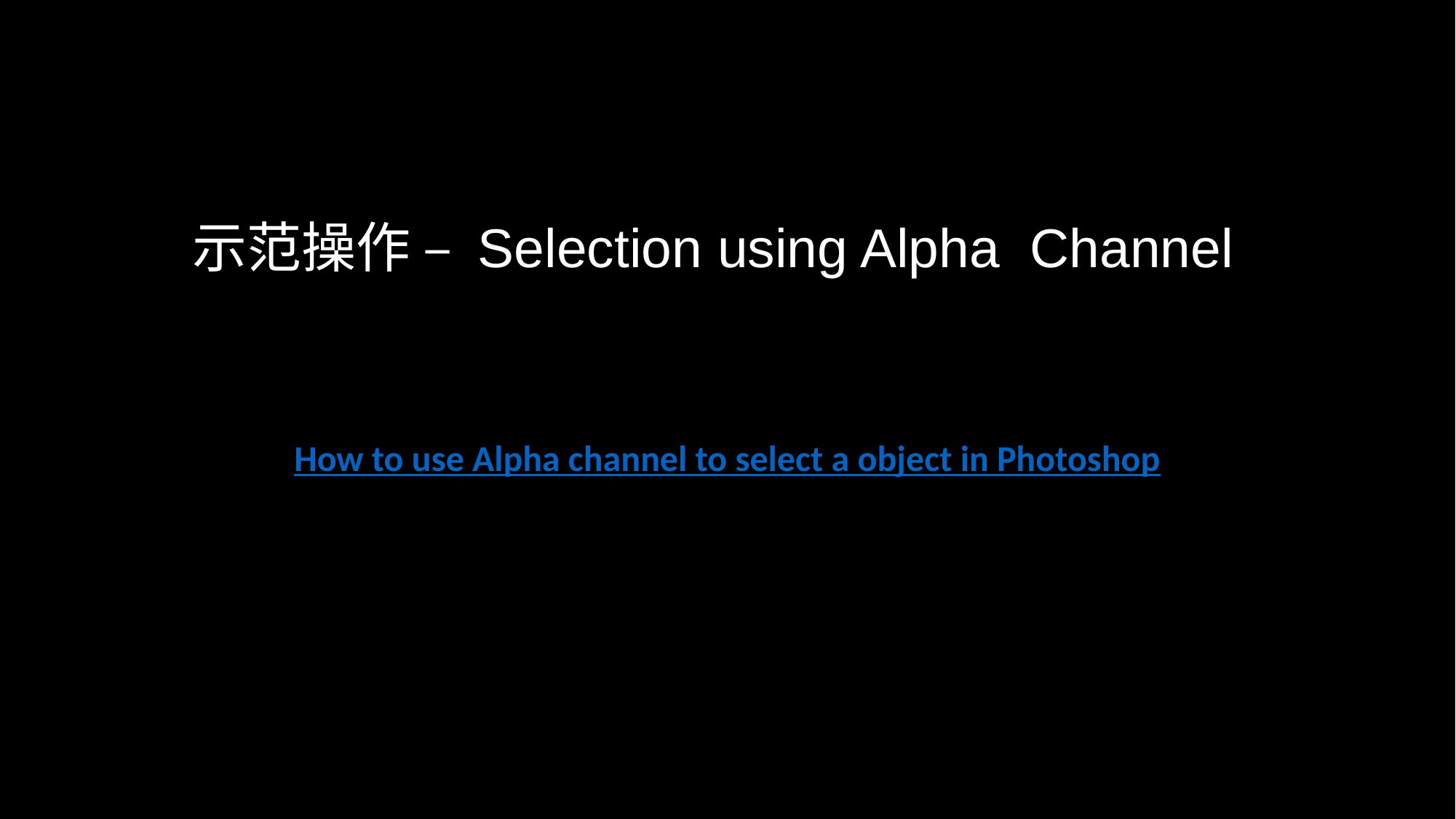

# 示范操作 – Selection using Alpha  Channel

How to use Alpha channel to select a object in Photoshop